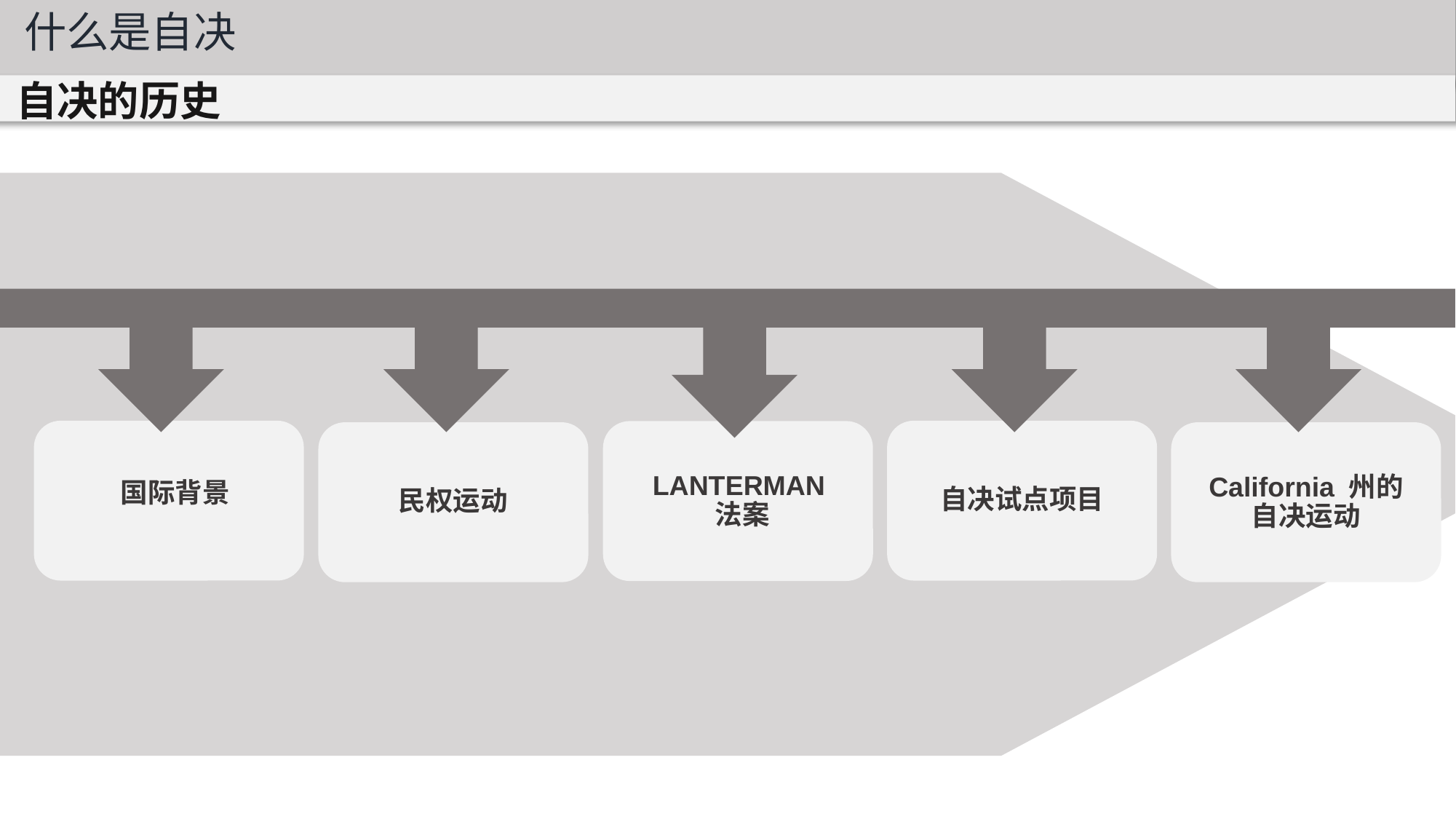

什么是自决
自决的历史

国际背景

自决试点项目

LANTERMAN法案

民权运动

California 州的自决运动